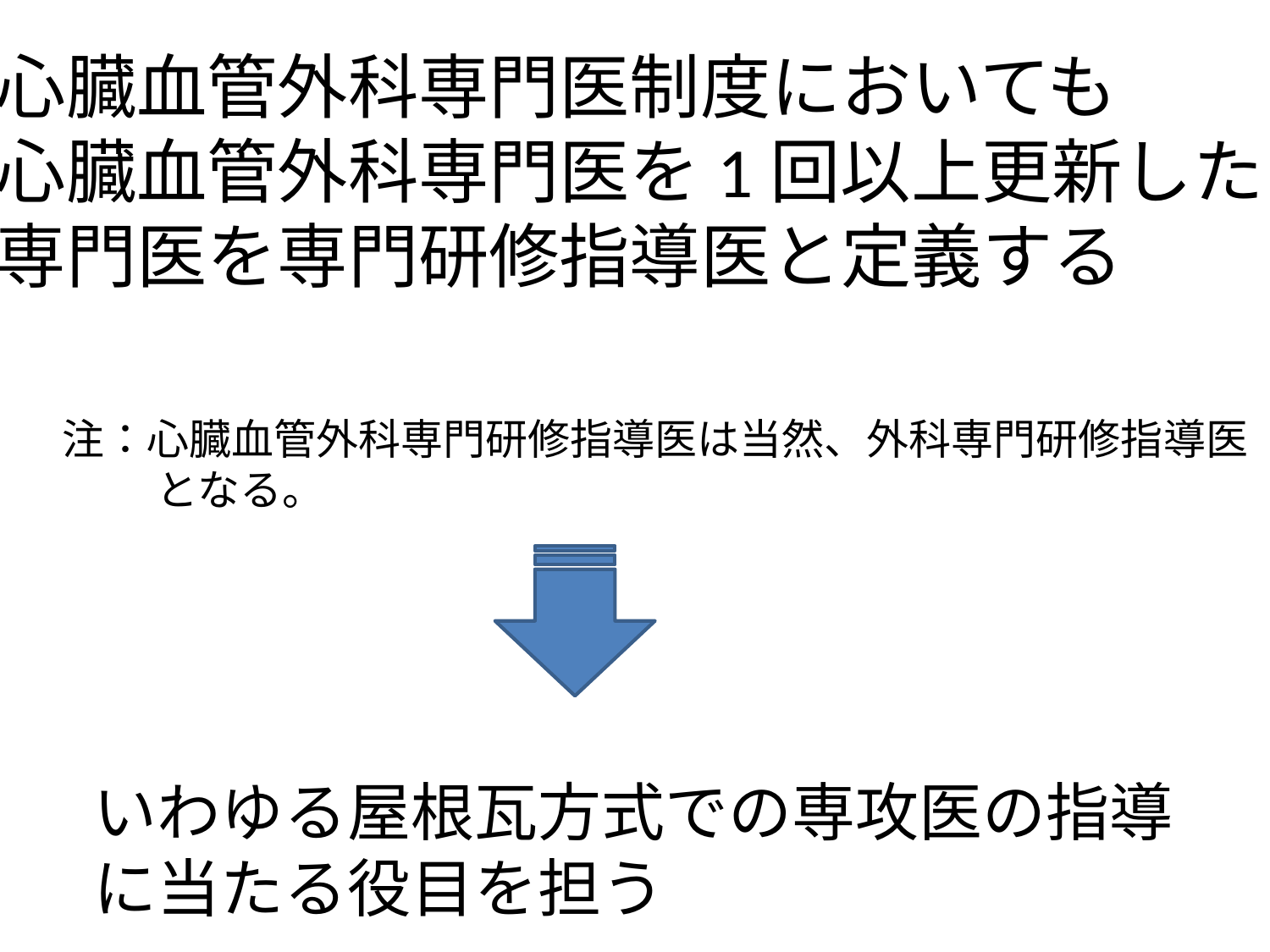

心臓血管外科専門医制度においても
心臓血管外科専門医を1回以上更新した
専門医を専門研修指導医と定義する
注：心臓血管外科専門研修指導医は当然、外科専門研修指導医
　　 となる。

いわゆる屋根瓦方式での専攻医の指導
に当たる役目を担う